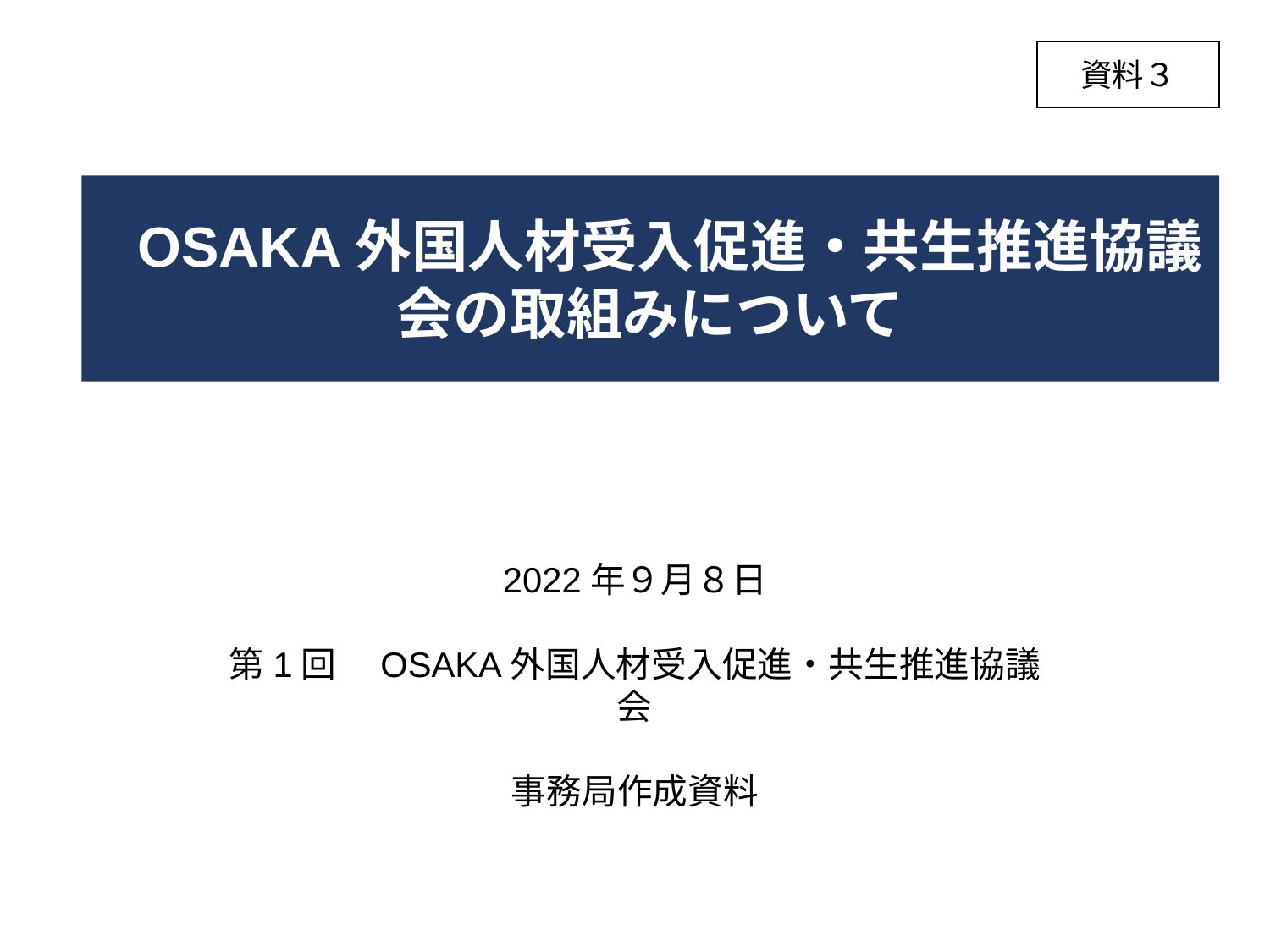

資料３
　OSAKA外国人材受入促進・共生推進協議会の取組みについて
2022年９月８日

第1回　OSAKA外国人材受入促進・共生推進協議会

事務局作成資料